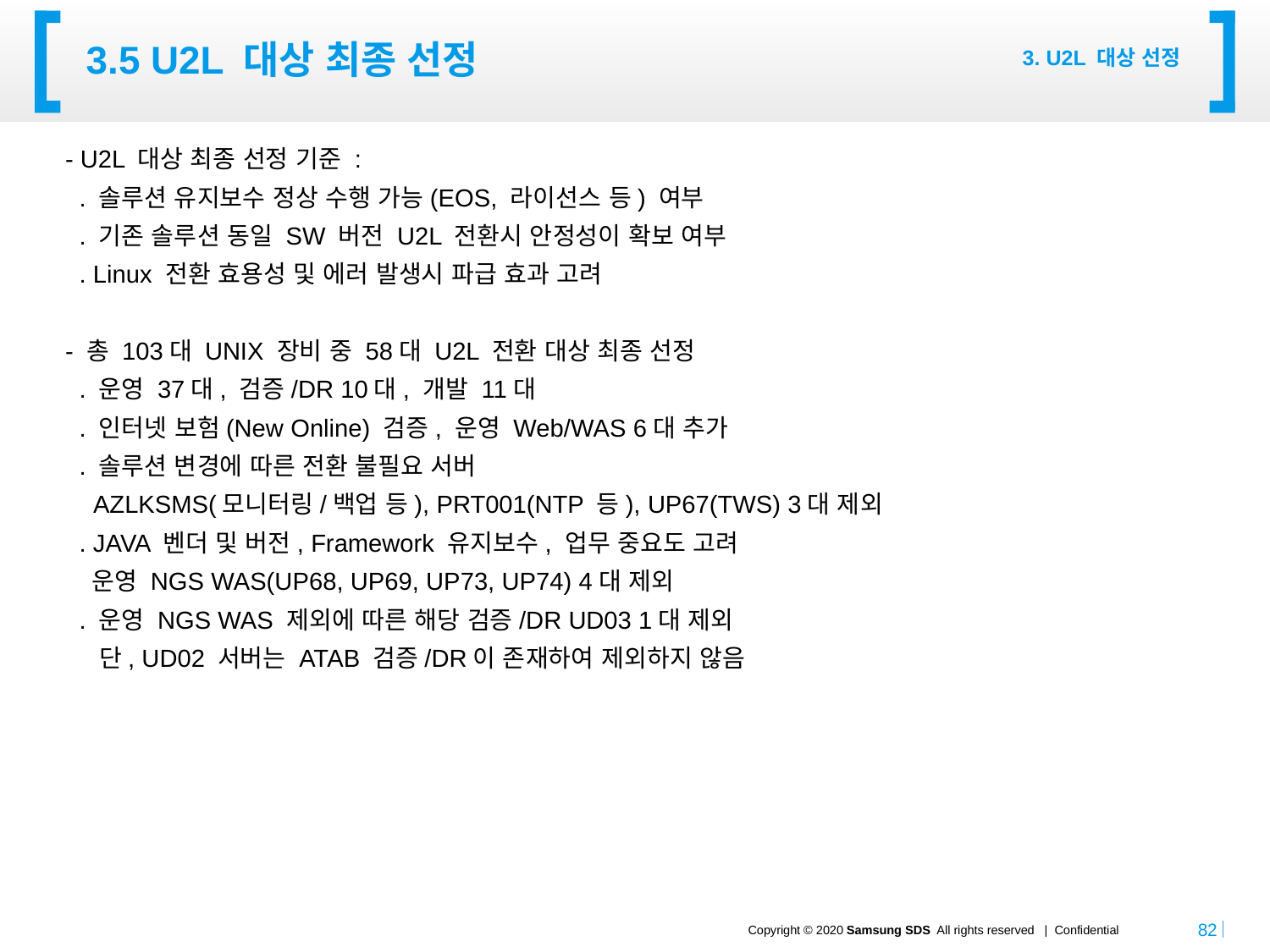

# 3.5 u2l 대상 최종 선정
3. U2L 대상 선정
- U2L 대상 최종 선정 기준 :
  . 솔루션 유지보수 정상 수행 가능(EOS, 라이선스 등) 여부
  . 기존 솔루션 동일 SW 버전 U2L 전환시 안정성이 확보 여부
  . Linux 전환 효용성 및 에러 발생시 파급 효과 고려

- 총 103대 UNIX 장비 중 58대 U2L 전환 대상 최종 선정
  . 운영 37대, 검증/DR 10대, 개발 11대
  . 인터넷 보험(New Online) 검증, 운영 Web/WAS 6대 추가
  . 솔루션 변경에 따른 전환 불필요 서버
    AZLKSMS(모니터링/백업 등), PRT001(NTP 등), UP67(TWS) 3대 제외
  . JAVA 벤더 및 버전, Framework 유지보수, 업무 중요도 고려
   운영 NGS WAS(UP68, UP69, UP73, UP74) 4대 제외
  . 운영 NGS WAS 제외에 따른 해당 검증/DR UD03 1대 제외
    단, UD02 서버는 ATAB 검증/DR이 존재하여 제외하지 않음